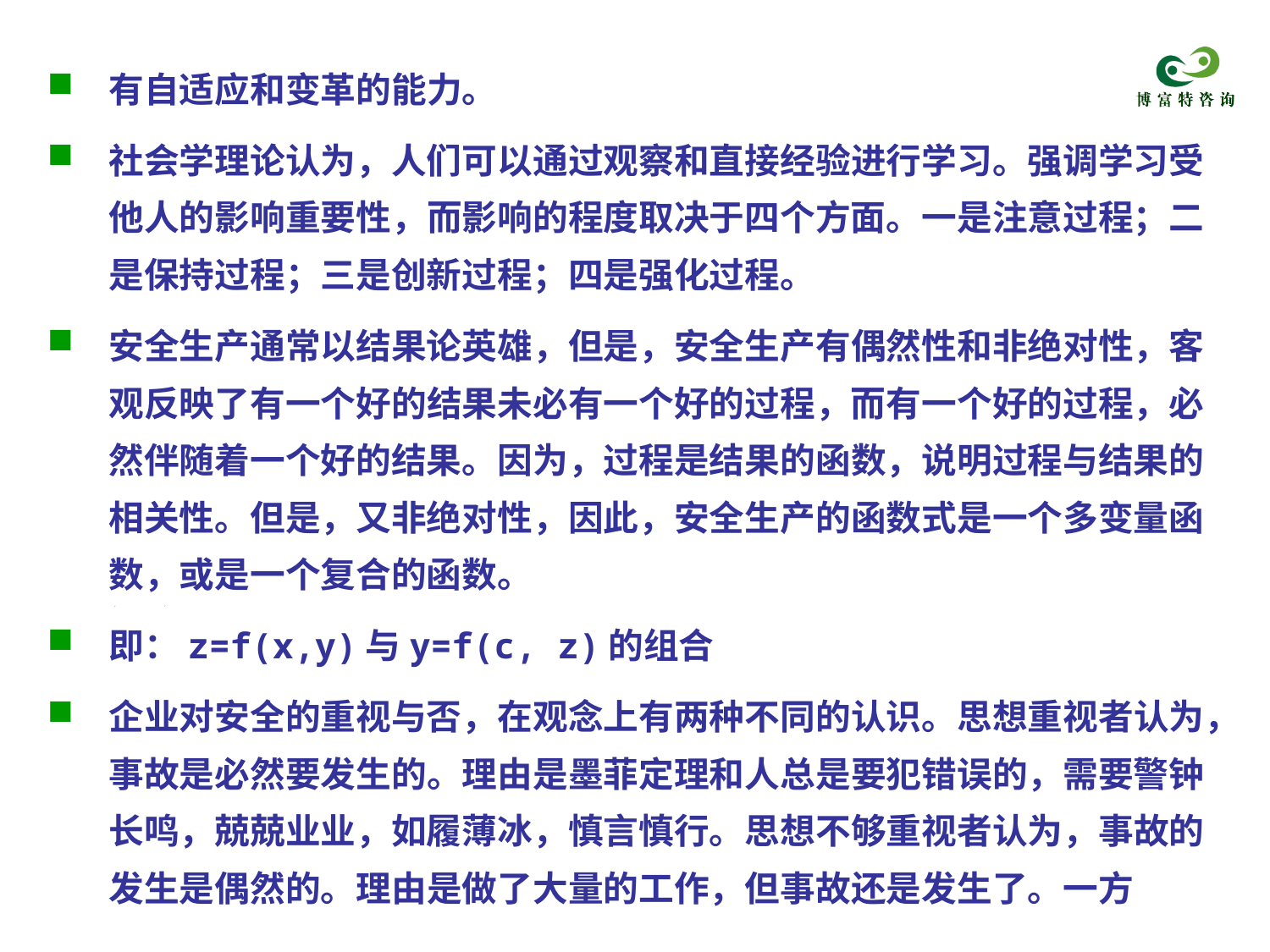

有自适应和变革的能力。
社会学理论认为，人们可以通过观察和直接经验进行学习。强调学习受他人的影响重要性，而影响的程度取决于四个方面。一是注意过程；二是保持过程；三是创新过程；四是强化过程。
安全生产通常以结果论英雄，但是，安全生产有偶然性和非绝对性，客观反映了有一个好的结果未必有一个好的过程，而有一个好的过程，必然伴随着一个好的结果。因为，过程是结果的函数，说明过程与结果的相关性。但是，又非绝对性，因此，安全生产的函数式是一个多变量函数，或是一个复合的函数。
即：z=f(x,y)与y=f(c, z)的组合
企业对安全的重视与否，在观念上有两种不同的认识。思想重视者认为，事故是必然要发生的。理由是墨菲定理和人总是要犯错误的，需要警钟长鸣，兢兢业业，如履薄冰，慎言慎行。思想不够重视者认为，事故的发生是偶然的。理由是做了大量的工作，但事故还是发生了。一方